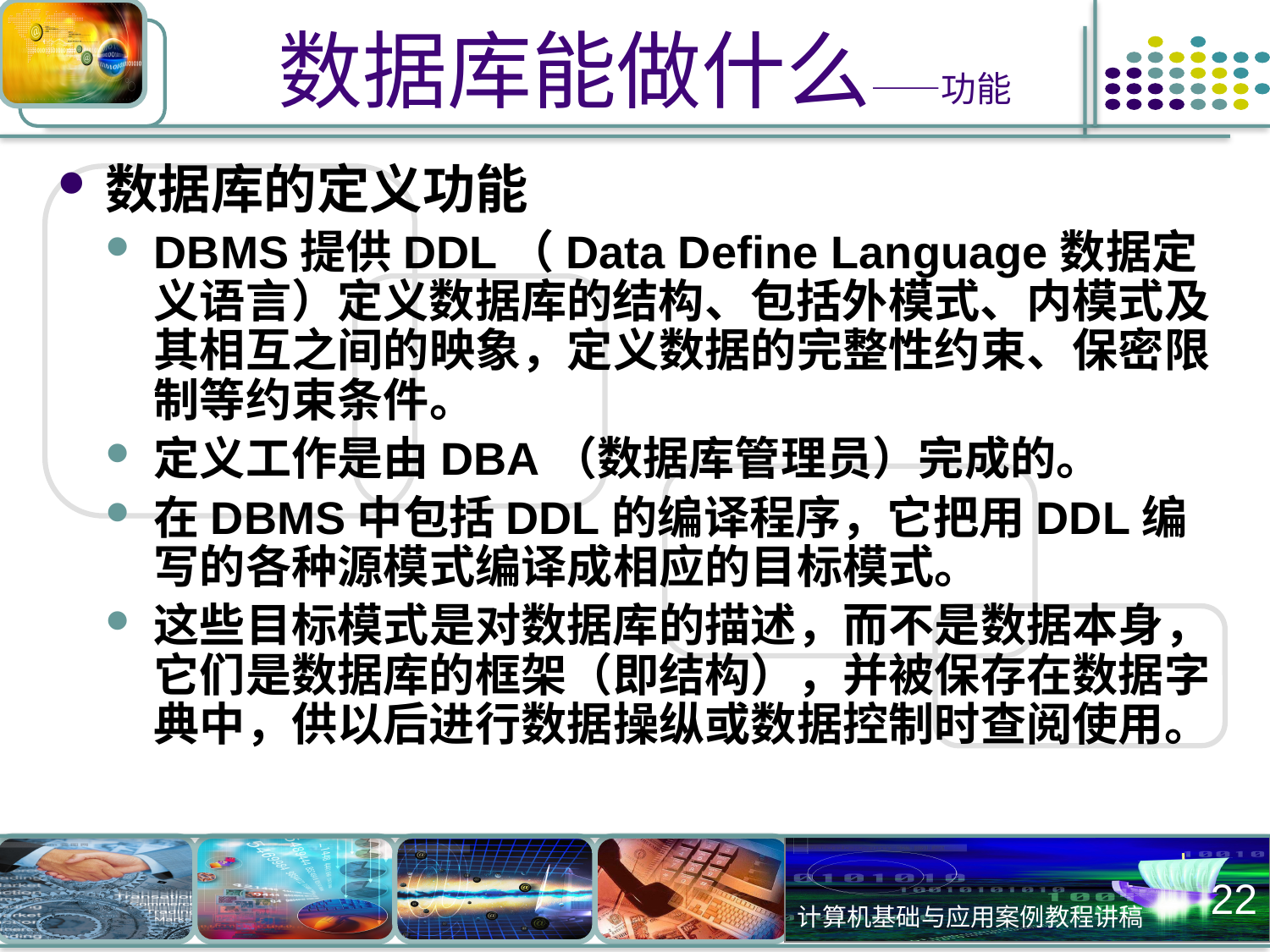

# 数据库能做什么——功能
数据库的定义功能
DBMS提供DDL（Data Define Language数据定义语言）定义数据库的结构、包括外模式、内模式及其相互之间的映象，定义数据的完整性约束、保密限制等约束条件。
定义工作是由DBA（数据库管理员）完成的。
在DBMS中包括DDL的编译程序，它把用DDL编写的各种源模式编译成相应的目标模式。
这些目标模式是对数据库的描述，而不是数据本身，它们是数据库的框架（即结构），并被保存在数据字典中，供以后进行数据操纵或数据控制时查阅使用。
22